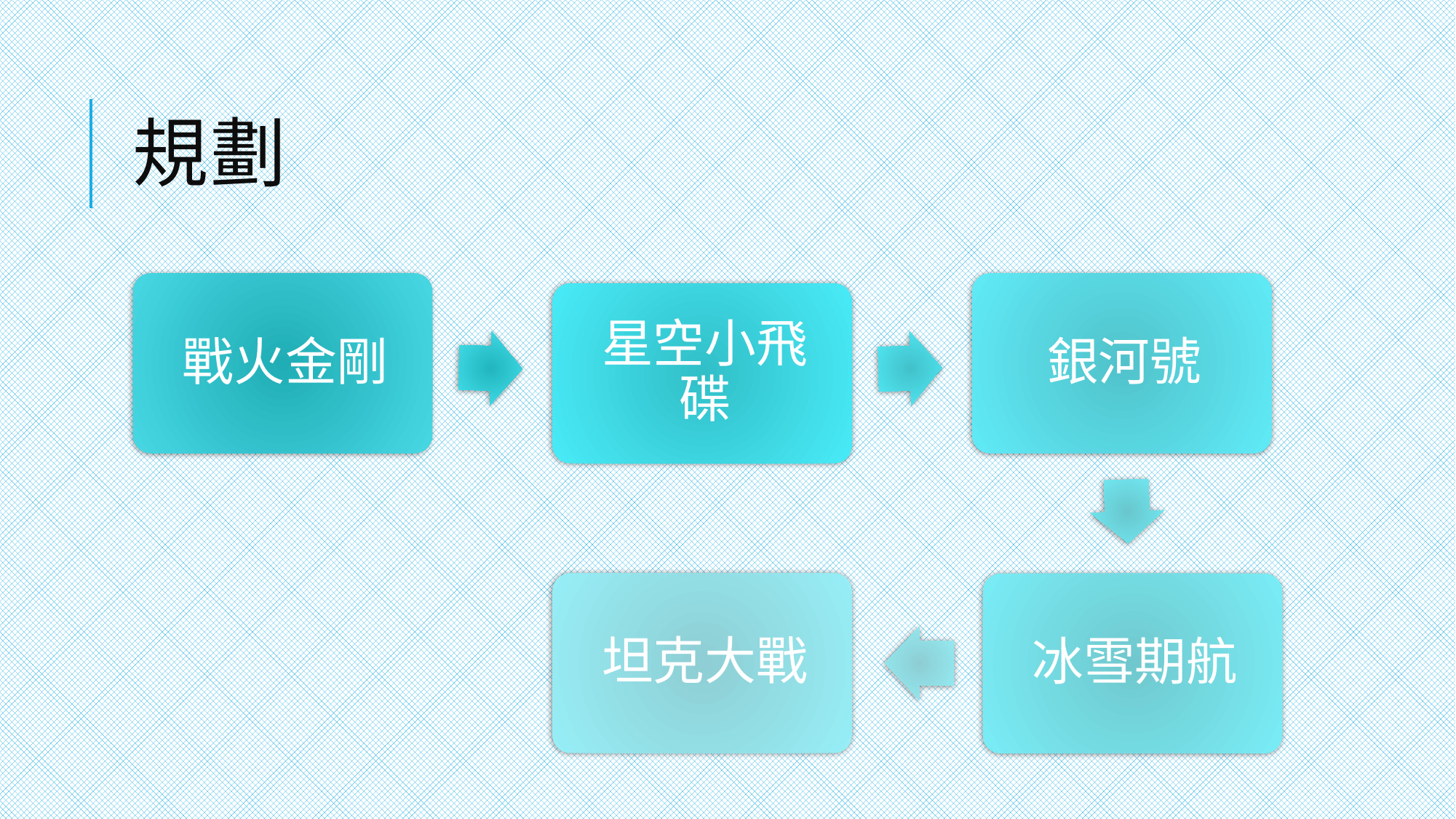

# 規劃
戰火金剛

星空小飛碟

銀河號

冰雪期航

坦克大戰